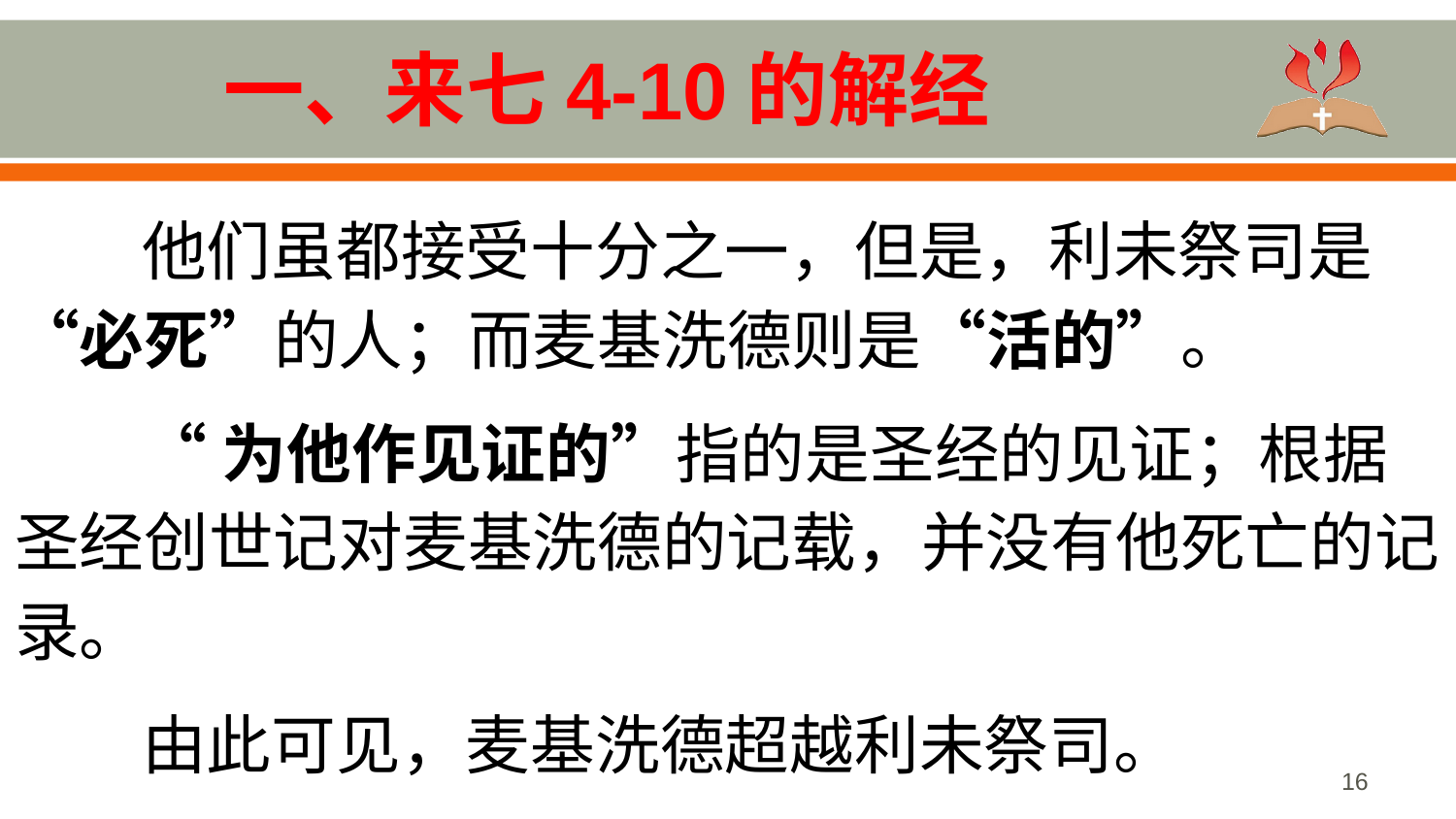

# 一、来七4-10的解经
他们虽都接受十分之一，但是，利未祭司是“必死”的人；而麦基洗德则是“活的”。
“为他作见证的”指的是圣经的见证；根据圣经创世记对麦基洗德的记载，并没有他死亡的记录。
由此可见，麦基洗德超越利未祭司。

16